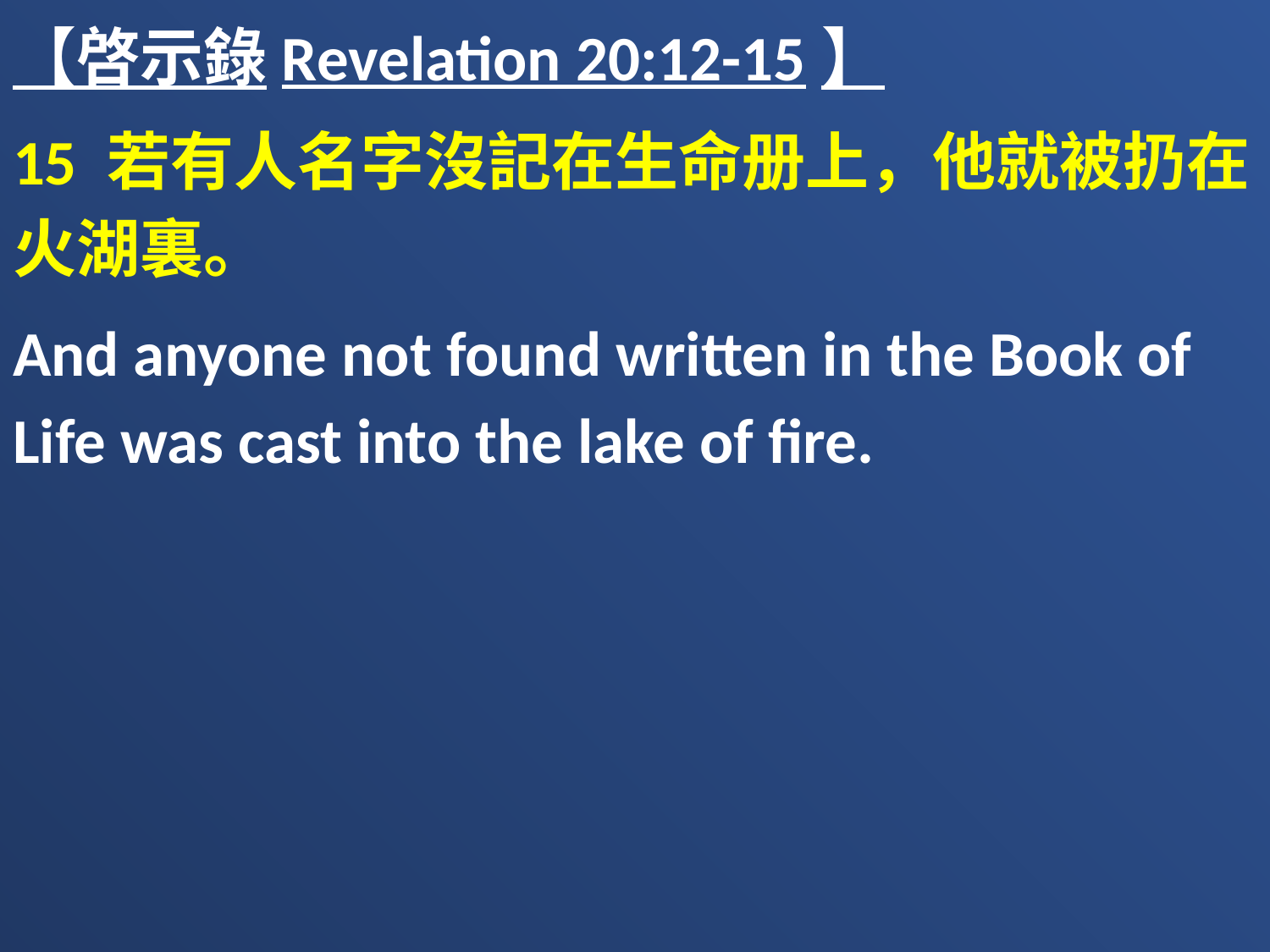

【啓示錄Revelation 20:12-15】
15 若有人名字沒記在生命册上，他就被扔在火湖裏。
And anyone not found written in the Book of Life was cast into the lake of fire.